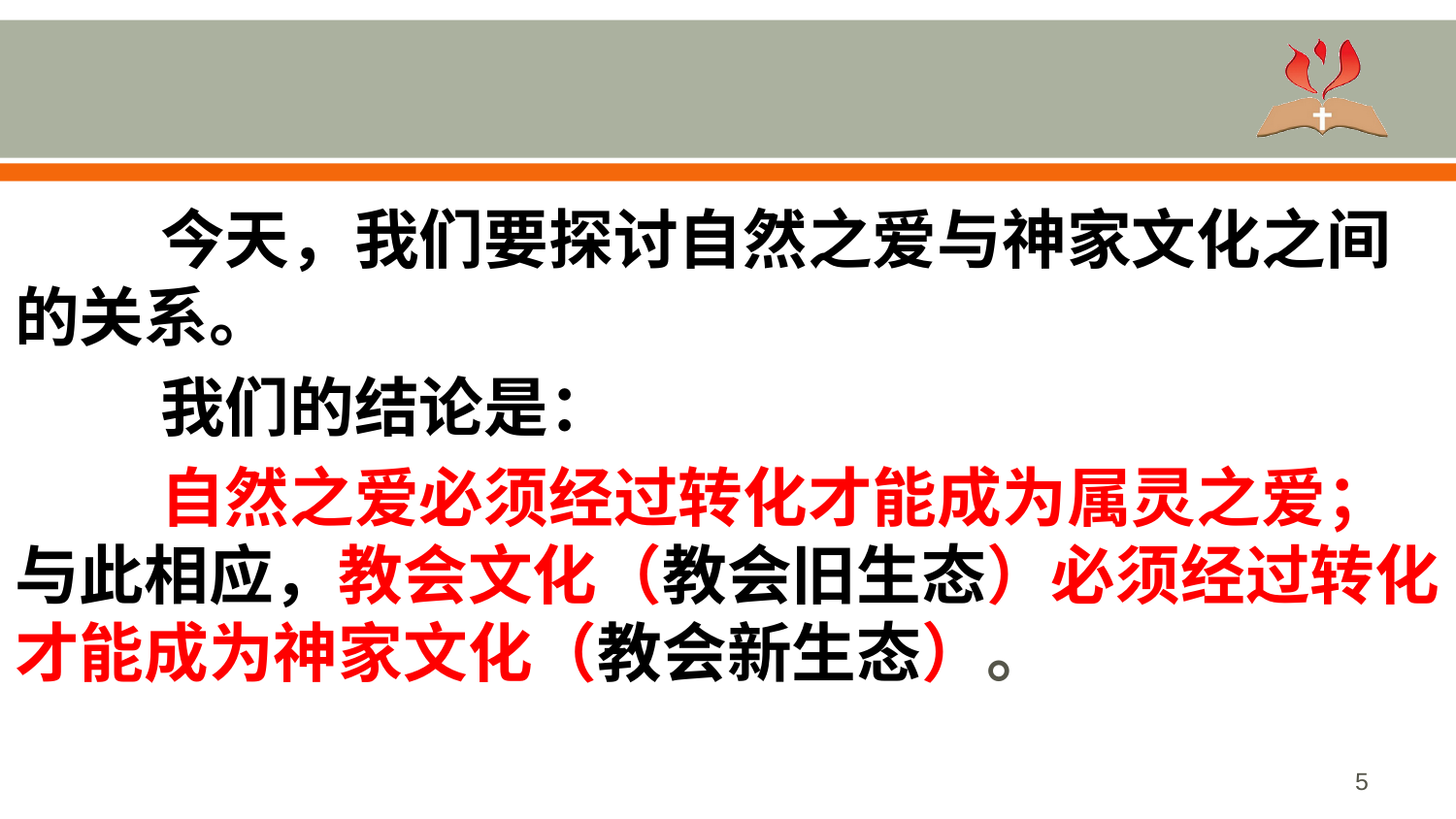

今天，我们要探讨自然之爱与神家文化之间的关系。
	我们的结论是：
	自然之爱必须经过转化才能成为属灵之爱；与此相应，教会文化（教会旧生态）必须经过转化才能成为神家文化（教会新生态）。

5